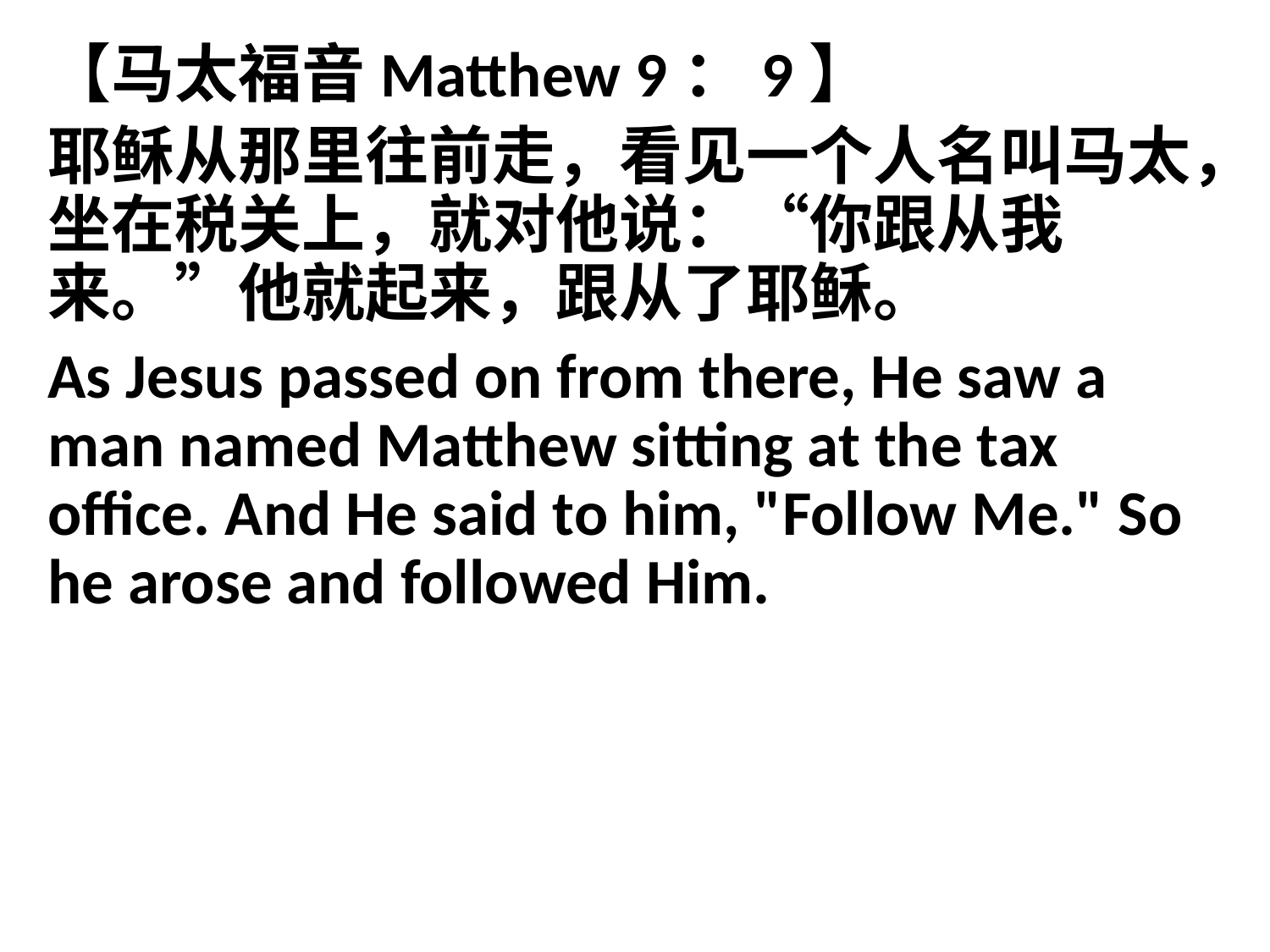

【马太福音Matthew 9：9】
耶稣从那里往前走，看见一个人名叫马太，坐在税关上，就对他说：“你跟从我来。”他就起来，跟从了耶稣。
As Jesus passed on from there, He saw a man named Matthew sitting at the tax office. And He said to him, "Follow Me." So he arose and followed Him.